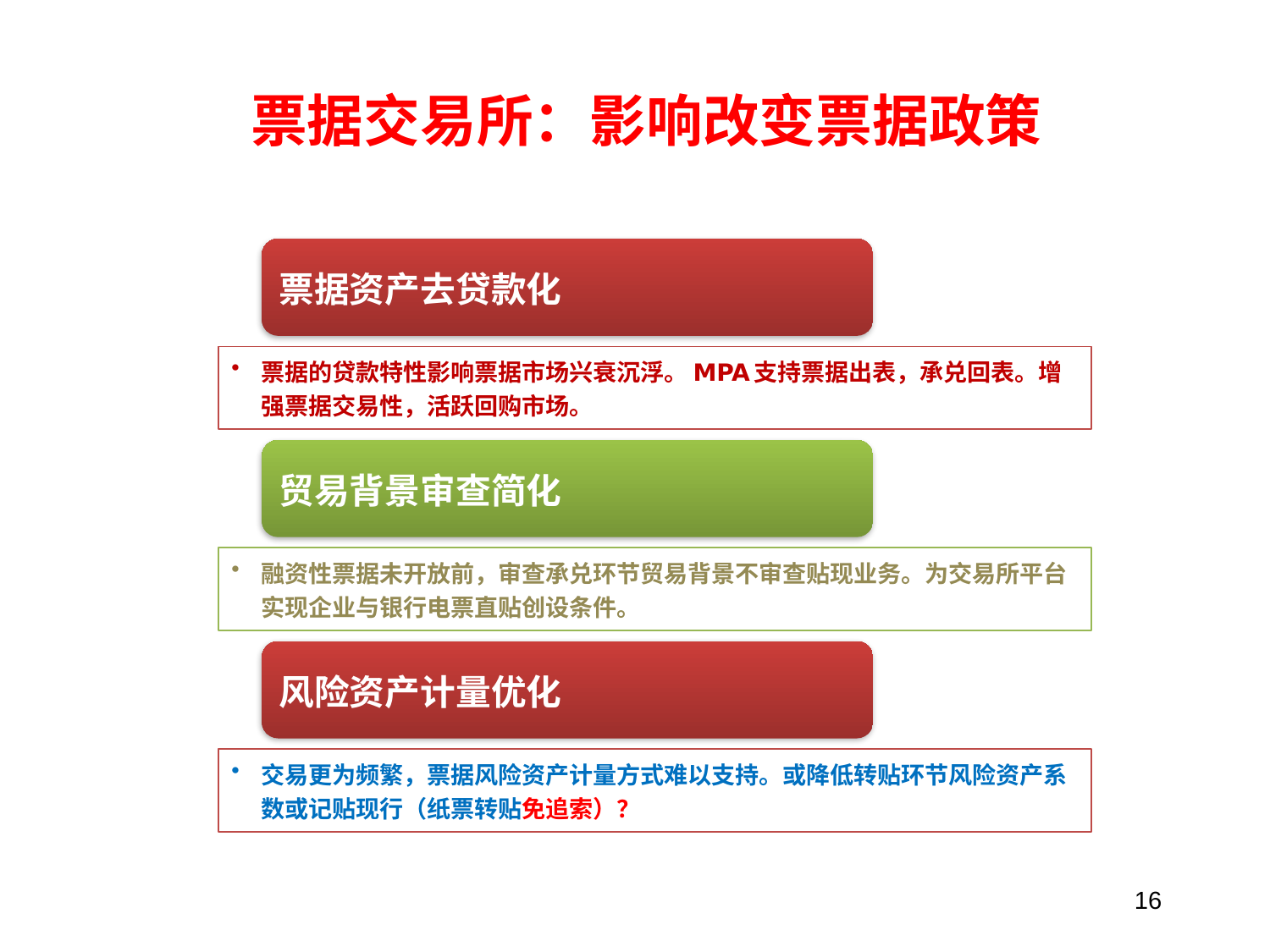

票据交易所：影响改变票据政策
票据资产去贷款化
贸易背景审查简化
风险资产计量优化
票据的贷款特性影响票据市场兴衰沉浮。MPA支持票据出表，承兑回表。增强票据交易性，活跃回购市场。
融资性票据未开放前，审查承兑环节贸易背景不审查贴现业务。为交易所平台实现企业与银行电票直贴创设条件。
交易更为频繁，票据风险资产计量方式难以支持。或降低转贴环节风险资产系数或记贴现行（纸票转贴免追索）？
16